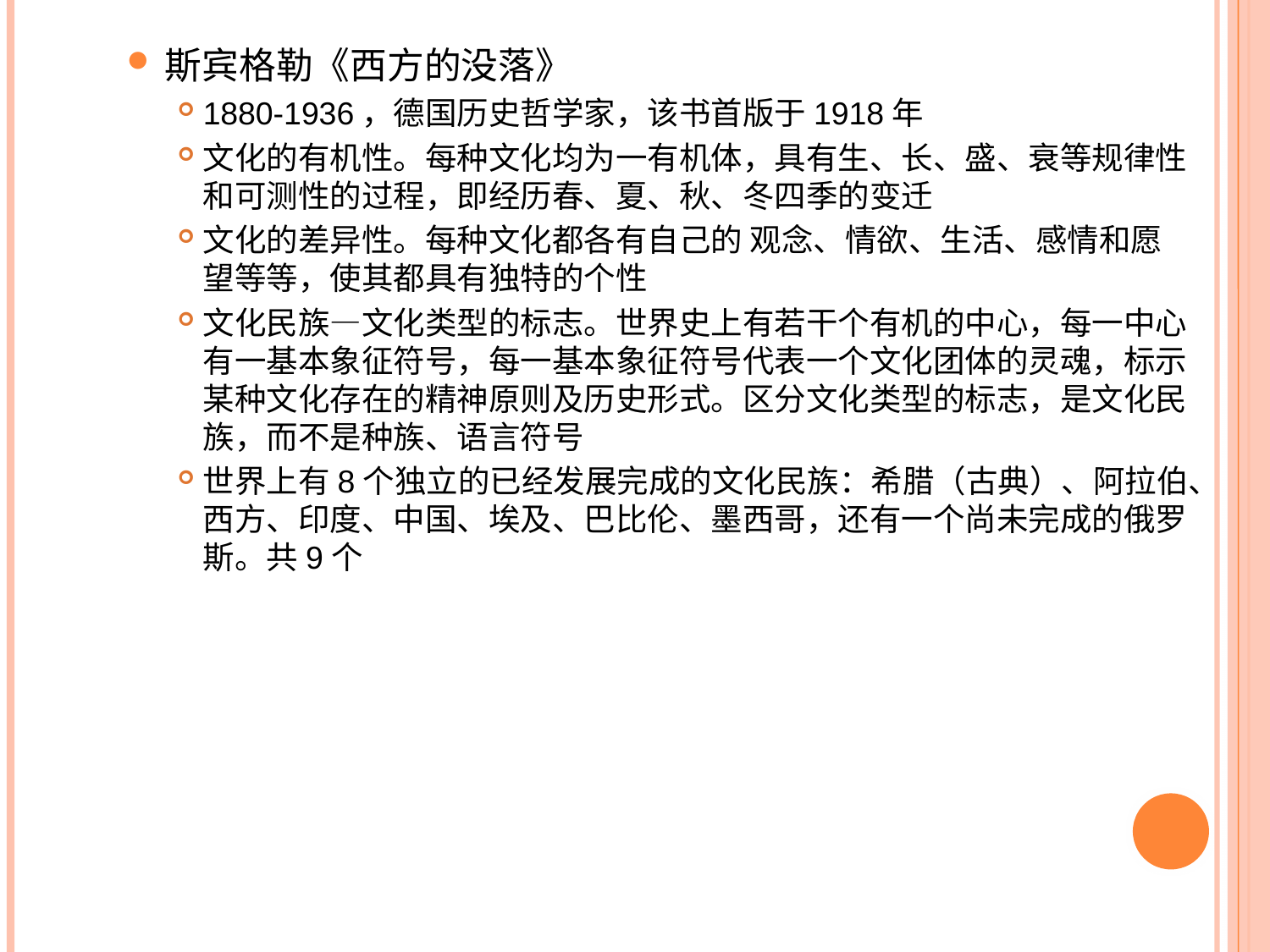

斯宾格勒《西方的没落》
1880-1936，德国历史哲学家，该书首版于1918年
文化的有机性。每种文化均为一有机体，具有生、长、盛、衰等规律性和可测性的过程，即经历春、夏、秋、冬四季的变迁
文化的差异性。每种文化都各有自己的 观念、情欲、生活、感情和愿望等等，使其都具有独特的个性
文化民族—文化类型的标志。世界史上有若干个有机的中心，每一中心有一基本象征符号，每一基本象征符号代表一个文化团体的灵魂，标示某种文化存在的精神原则及历史形式。区分文化类型的标志，是文化民族，而不是种族、语言符号
世界上有8个独立的已经发展完成的文化民族：希腊（古典）、阿拉伯、西方、印度、中国、埃及、巴比伦、墨西哥，还有一个尚未完成的俄罗斯。共9个